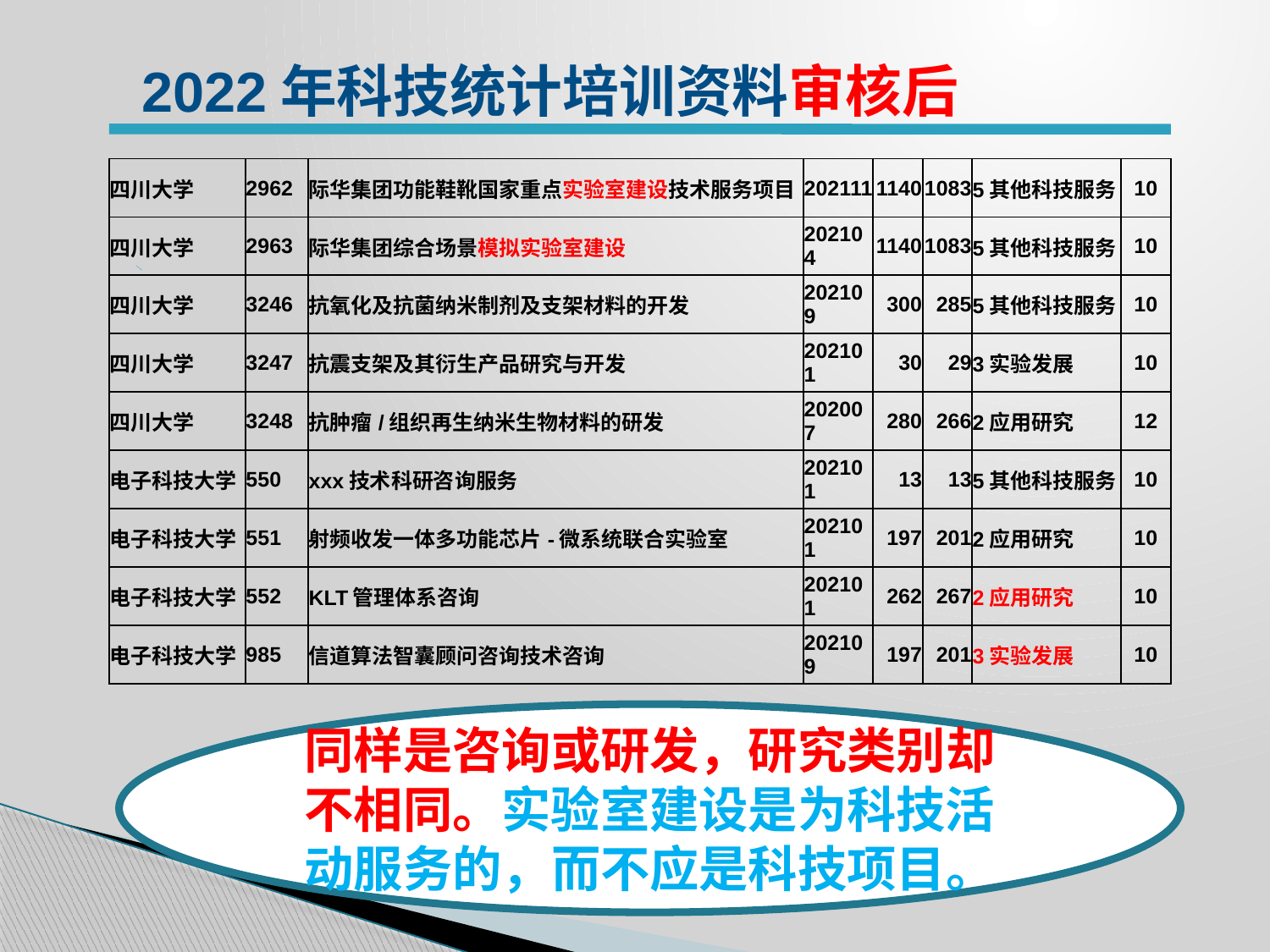

2022年科技统计培训资料审核后
| 四川大学 | 2962 | 际华集团功能鞋靴国家重点实验室建设技术服务项目 | 202111 | 1140 | 1083 | 5其他科技服务 | 10 |
| --- | --- | --- | --- | --- | --- | --- | --- |
| 四川大学 | 2963 | 际华集团综合场景模拟实验室建设 | 202104 | 1140 | 1083 | 5其他科技服务 | 10 |
| 四川大学 | 3246 | 抗氧化及抗菌纳米制剂及支架材料的开发 | 202109 | 300 | 285 | 5其他科技服务 | 10 |
| 四川大学 | 3247 | 抗震支架及其衍生产品研究与开发 | 202101 | 30 | 29 | 3实验发展 | 10 |
| 四川大学 | 3248 | 抗肿瘤/组织再生纳米生物材料的研发 | 202007 | 280 | 266 | 2应用研究 | 12 |
| 电子科技大学 | 550 | xxx技术科研咨询服务 | 202101 | 13 | 13 | 5其他科技服务 | 10 |
| 电子科技大学 | 551 | 射频收发一体多功能芯片-微系统联合实验室 | 202101 | 197 | 201 | 2应用研究 | 10 |
| 电子科技大学 | 552 | KLT管理体系咨询 | 202101 | 262 | 267 | 2应用研究 | 10 |
| 电子科技大学 | 985 | 信道算法智囊顾问咨询技术咨询 | 202109 | 197 | 201 | 3实验发展 | 10 |
同样是咨询或研发，研究类别却不相同。实验室建设是为科技活动服务的，而不应是科技项目。